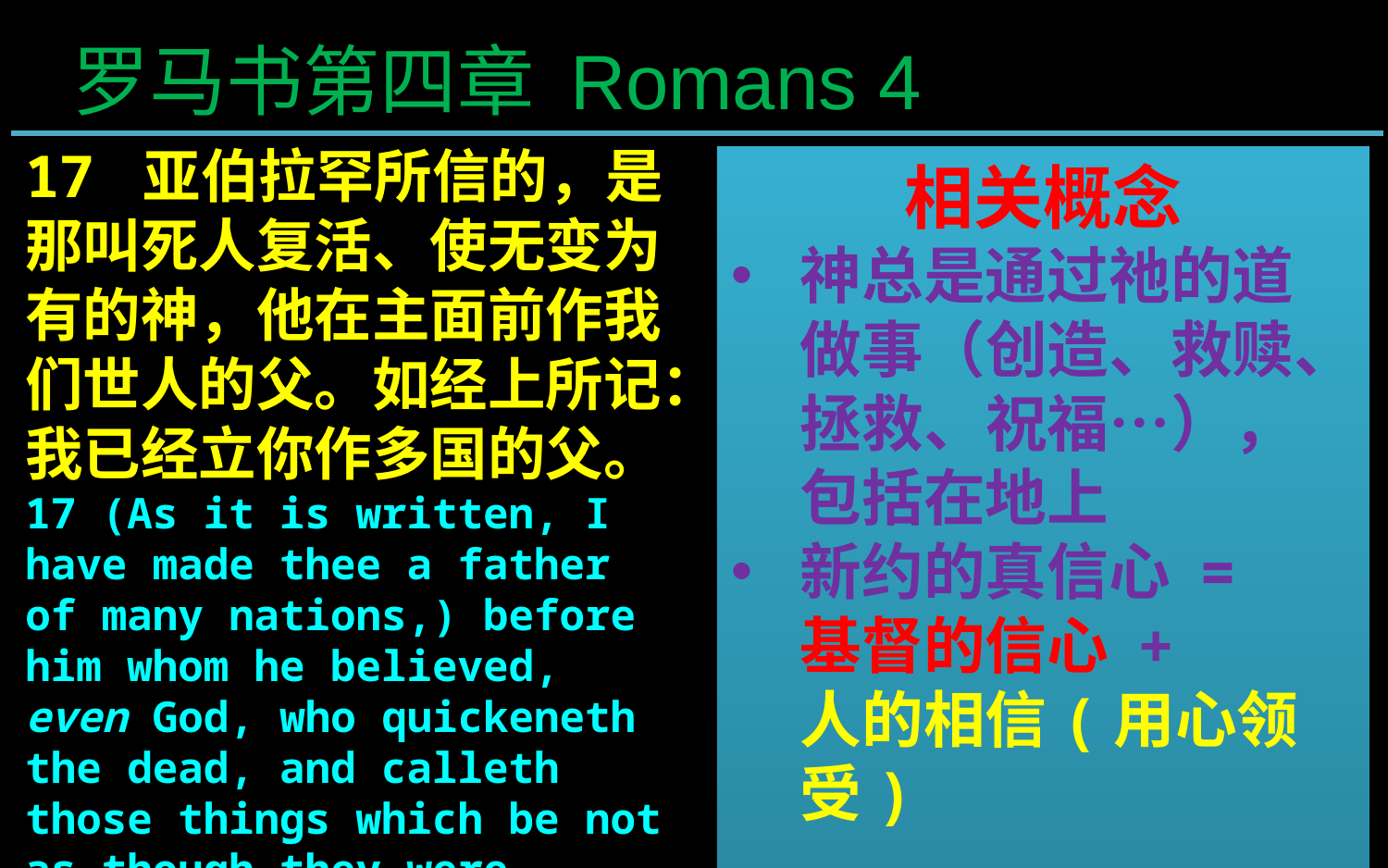

罗马书第四章 Romans 4
17 亚伯拉罕所信的，是那叫死人复活、使无变为有的神，他在主面前作我们世人的父。如经上所记：我已经立你作多国的父。17 (As it is written, I have made thee a father of many nations,) before him whom he believed, even God, who quickeneth the dead, and calleth those things which be not as though they were.
相关概念
神总是通过祂的道做事（创造、救赎、拯救、祝福…），包括在地上
新约的真信心 =  基督的信心 +    人的相信(用心领受)